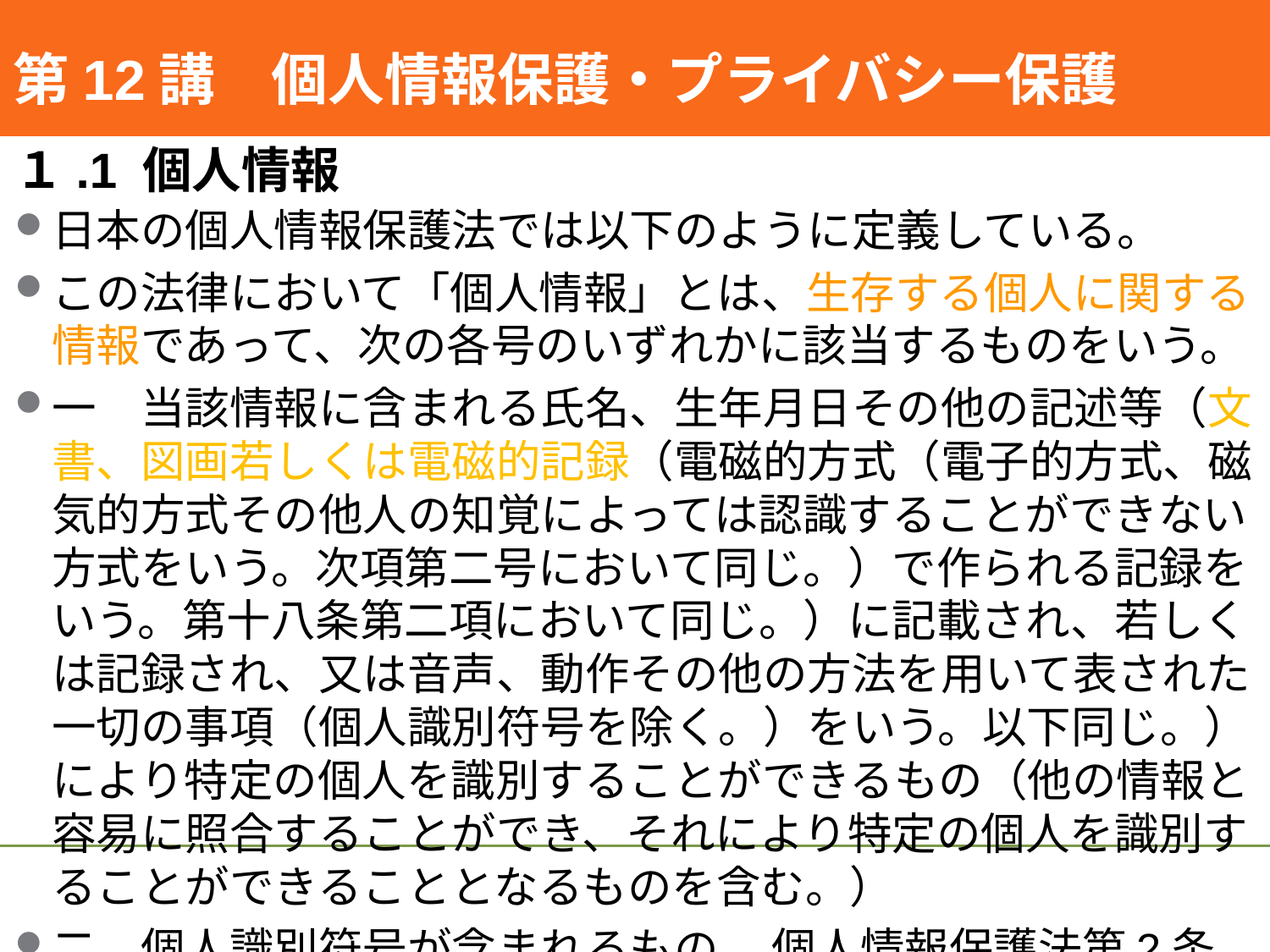

#
第12講　個人情報保護・プライバシー保護
１.1 個人情報
日本の個人情報保護法では以下のように定義している。
この法律において「個人情報」とは、生存する個人に関する情報であって、次の各号のいずれかに該当するものをいう。
一　当該情報に含まれる氏名、生年月日その他の記述等（文書、図画若しくは電磁的記録（電磁的方式（電子的方式、磁気的方式その他人の知覚によっては認識することができない方式をいう。次項第二号において同じ。）で作られる記録をいう。第十八条第二項において同じ。）に記載され、若しくは記録され、又は音声、動作その他の方法を用いて表された一切の事項（個人識別符号を除く。）をいう。以下同じ。）により特定の個人を識別することができるもの（他の情報と容易に照合することができ、それにより特定の個人を識別することができることとなるものを含む。）
二　個人識別符号が含まれるもの　 個人情報保護法第2条